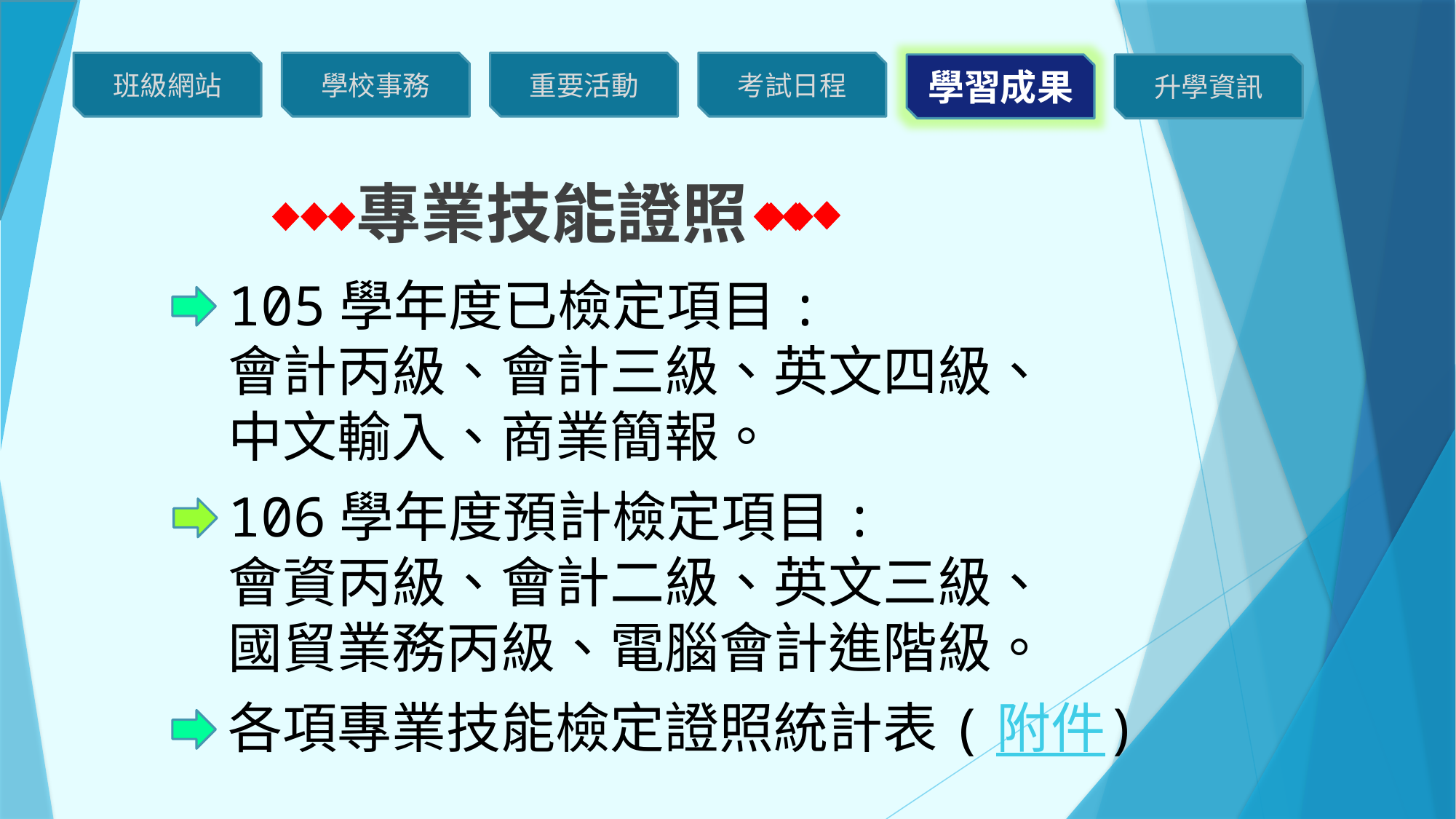

專業技能證照

105學年度已檢定項目:
會計丙級、會計三級、英文四級、
中文輸入、商業簡報。

106學年度預計檢定項目:
會資丙級、會計二級、英文三級、
國貿業務丙級、電腦會計進階級。

各項專業技能檢定證照統計表(附件)